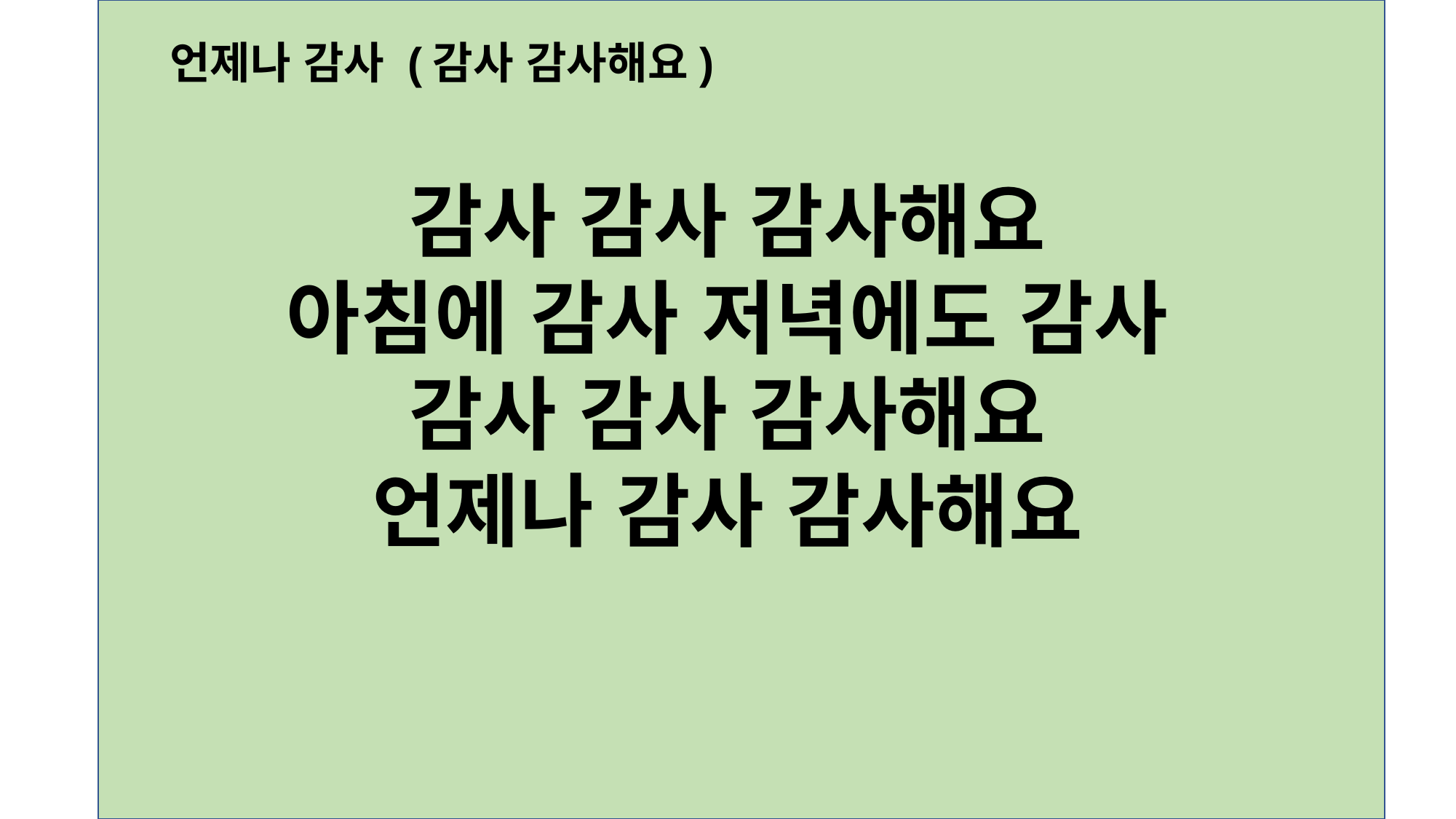

언제나 감사 (감사 감사해요)
감사 감사 감사해요
아침에 감사 저녁에도 감사
감사 감사 감사해요
언제나 감사 감사해요